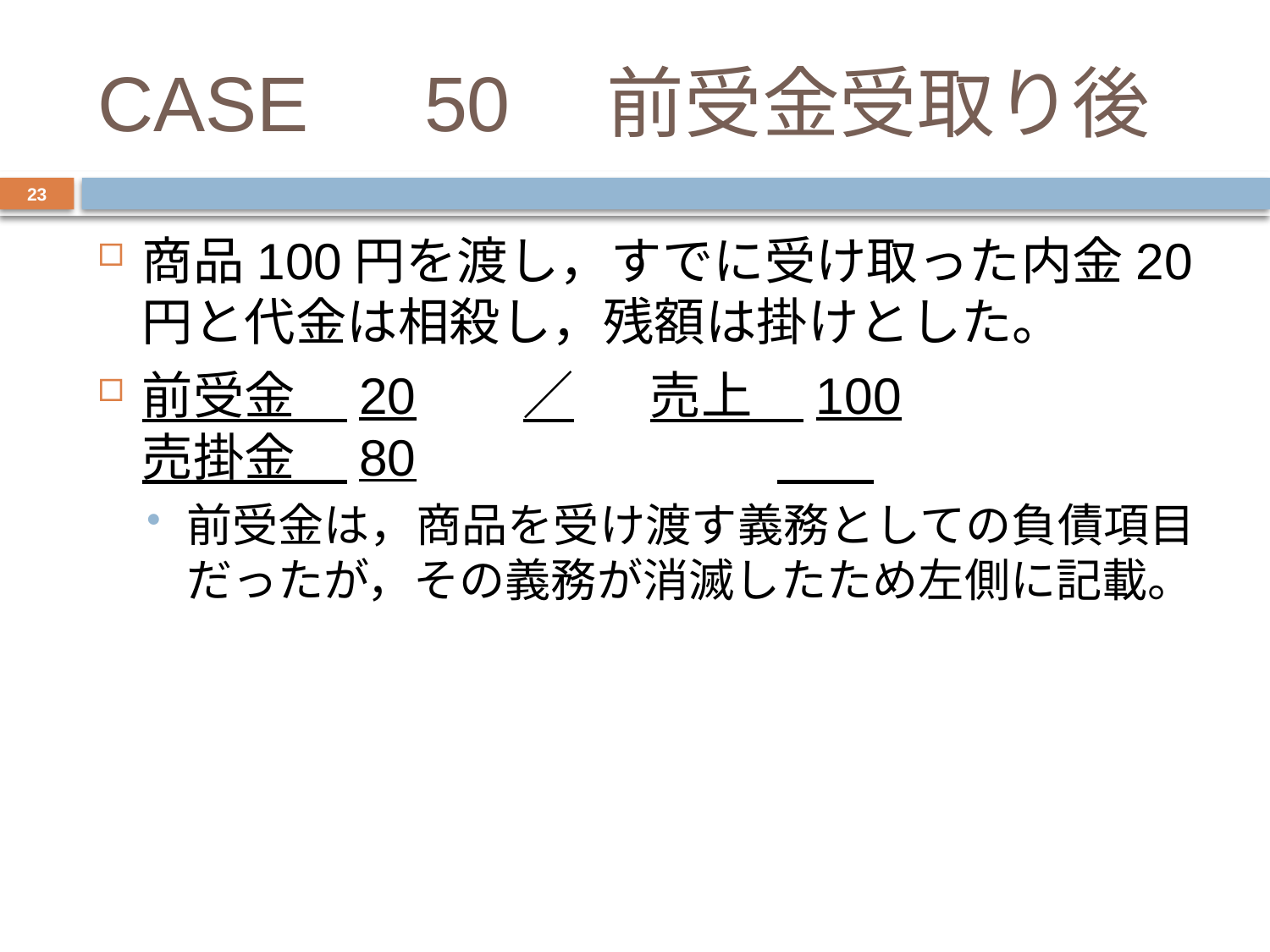

# CASE　50　前受金受取り後
23
商品100円を渡し，すでに受け取った内金20円と代金は相殺し，残額は掛けとした。
前受金　20	／	売上　100
売掛金　80			　    ￥
前受金は，商品を受け渡す義務としての負債項目だったが，その義務が消滅したため左側に記載。